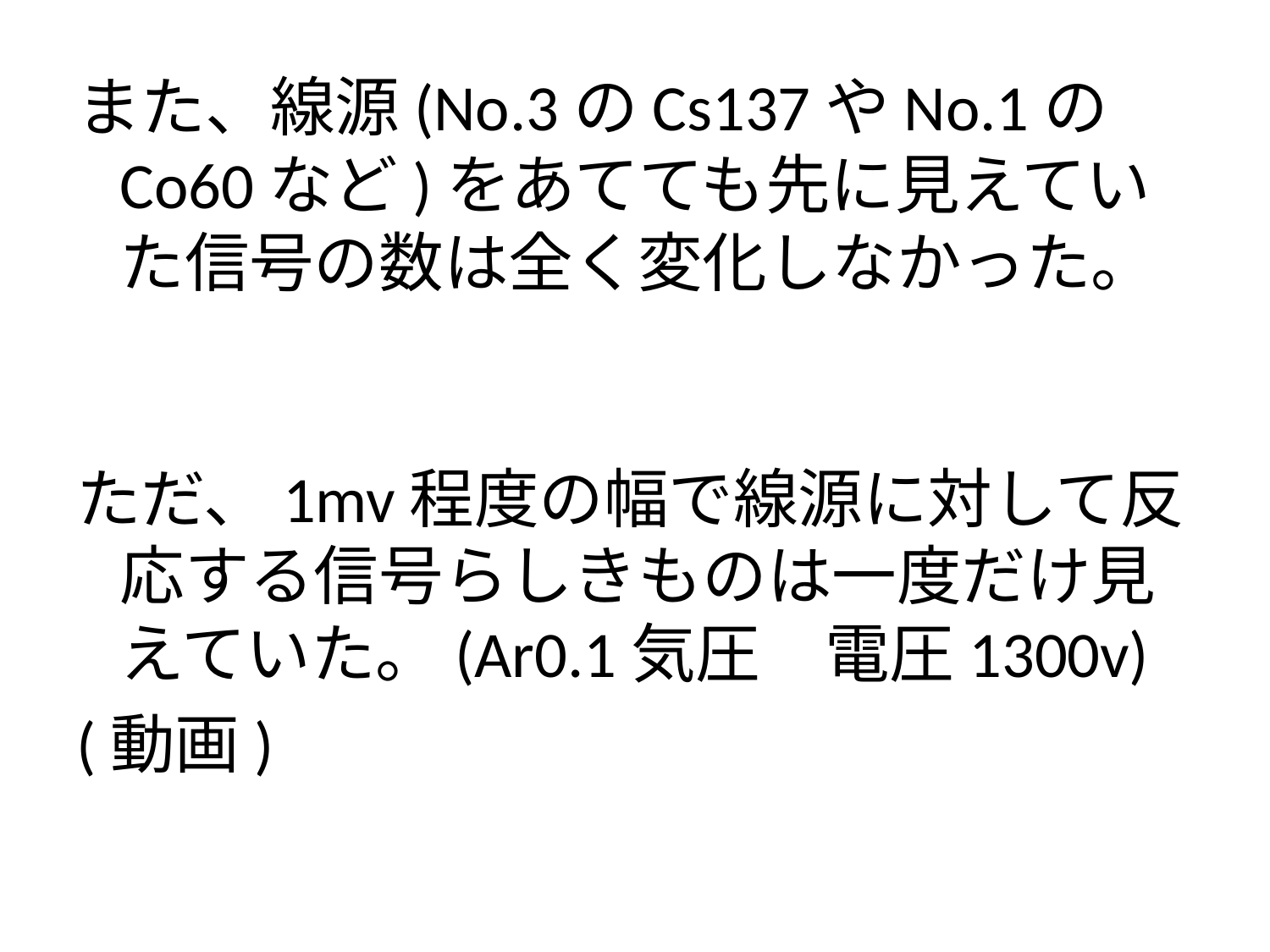

また、線源(No.3のCs137やNo.1のCo60など)をあてても先に見えていた信号の数は全く変化しなかった。

ただ、1mv程度の幅で線源に対して反応する信号らしきものは一度だけ見えていた。(Ar0.1気圧　電圧1300v)
(動画)